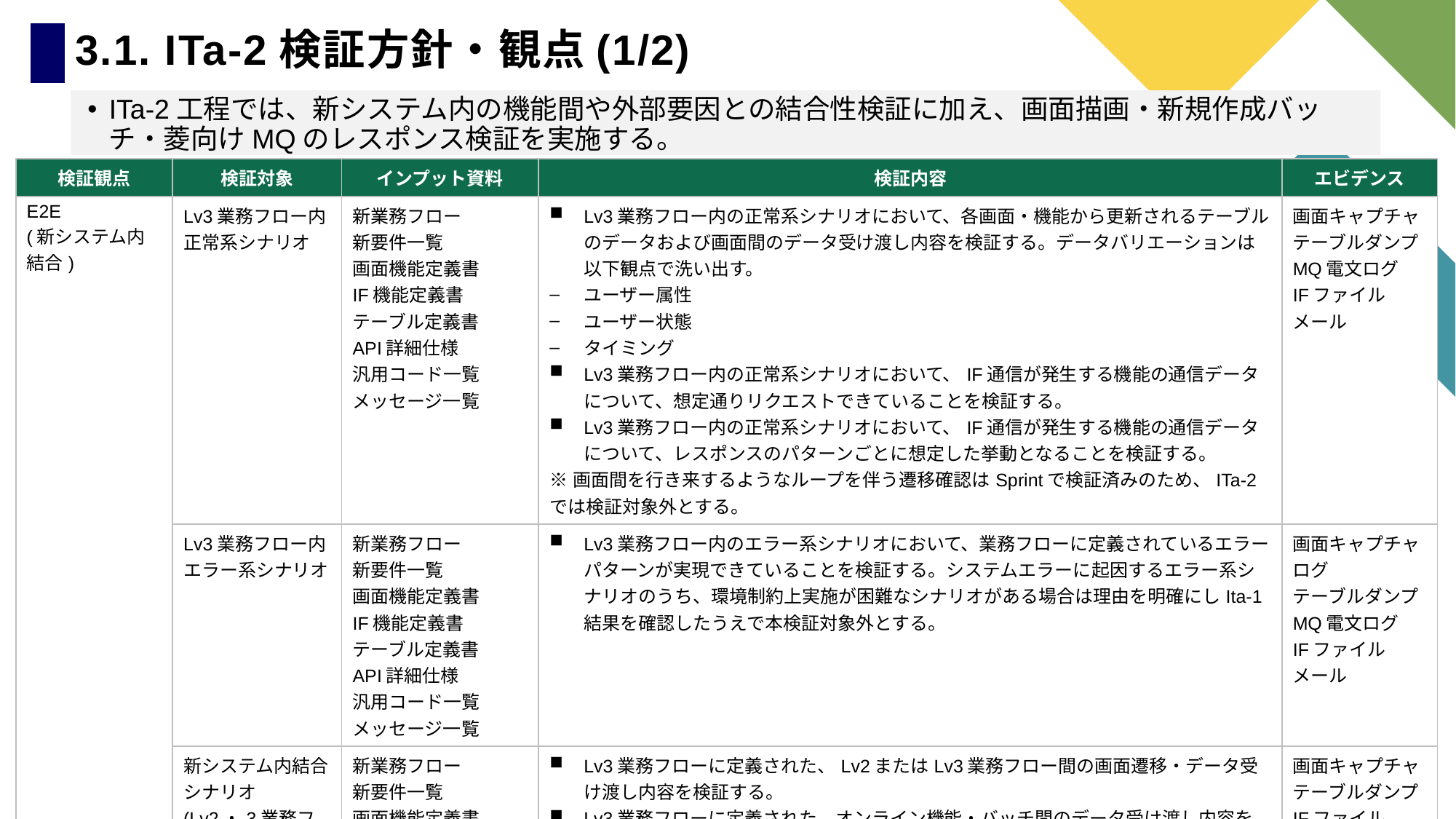

# 3.1. ITa-2検証方針・観点(1/2)
ITa-2工程では、新システム内の機能間や外部要因との結合性検証に加え、画面描画・新規作成バッチ・菱向けMQのレスポンス検証を実施する。
| 検証観点 | 検証対象 | インプット資料 | 検証内容 | エビデンス |
| --- | --- | --- | --- | --- |
| E2E (新システム内結合) | Lv3業務フロー内正常系シナリオ | 新業務フロー 新要件一覧 画面機能定義書 IF機能定義書 テーブル定義書 API詳細仕様 汎用コード一覧 メッセージ一覧 | Lv3業務フロー内の正常系シナリオにおいて、各画面・機能から更新されるテーブルのデータおよび画面間のデータ受け渡し内容を検証する。データバリエーションは以下観点で洗い出す。 ユーザー属性 ユーザー状態 タイミング Lv3業務フロー内の正常系シナリオにおいて、IF通信が発生する機能の通信データについて、想定通りリクエストできていることを検証する。 Lv3業務フロー内の正常系シナリオにおいて、IF通信が発生する機能の通信データについて、レスポンスのパターンごとに想定した挙動となることを検証する。 ※画面間を行き来するようなループを伴う遷移確認はSprintで検証済みのため、ITa-2では検証対象外とする。 | 画面キャプチャ テーブルダンプ MQ電文ログ IFファイル メール |
|  | Lv3業務フロー内エラー系シナリオ | 新業務フロー 新要件一覧 画面機能定義書 IF機能定義書 テーブル定義書 API詳細仕様 汎用コード一覧 メッセージ一覧 | Lv3業務フロー内のエラー系シナリオにおいて、業務フローに定義されているエラーパターンが実現できていることを検証する。システムエラーに起因するエラー系シナリオのうち、環境制約上実施が困難なシナリオがある場合は理由を明確にしIta-1結果を確認したうえで本検証対象外とする。 | 画面キャプチャ ログ テーブルダンプ MQ電文ログ IFファイル メール |
|  | 新システム内結合シナリオ (Lv2・3業務フロー間・オンラインバッチ結合・バッチ間含む) | 新業務フロー 新要件一覧 画面機能定義書 テーブル定義書 API詳細仕様 バッチ一覧 バッチフロー バッチ機能定義書 | Lv3業務フローに定義された、Lv2またはLv3業務フロー間の画面遷移・データ受け渡し内容を検証する。 Lv3業務フローに定義された、オンライン機能・バッチ間のデータ受け渡し内容を検証する。 バッチフローに定義された、バッチ間のデータ受け渡し内容・エラー発生時の後続影響を検証する。 | 画面キャプチャ テーブルダンプ IFファイル メール |